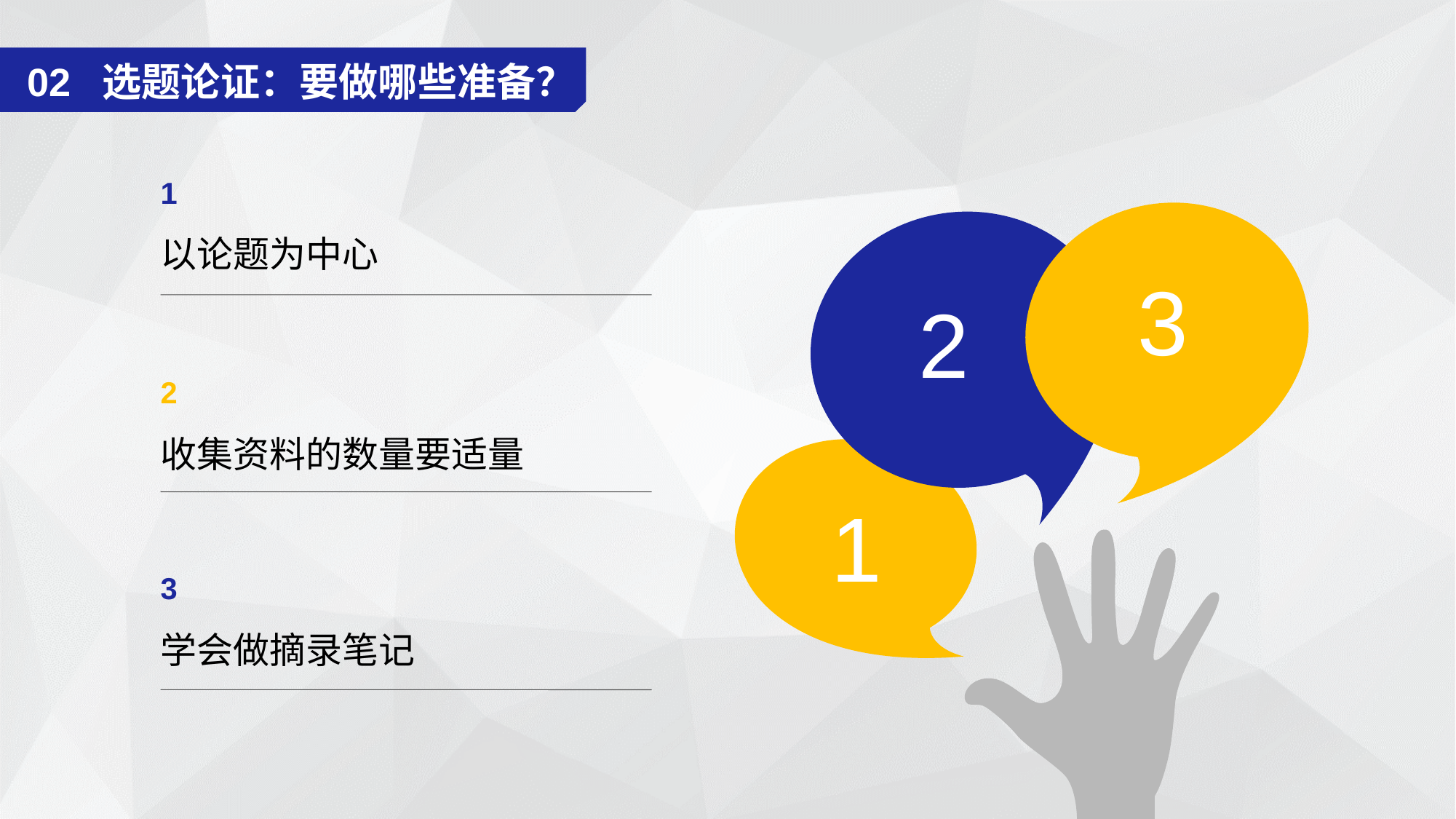

02  选题论证：要做哪些准备？
1

以论题为中心
3
2

2

收集资料的数量要适量
1

3
学会做摘录笔记